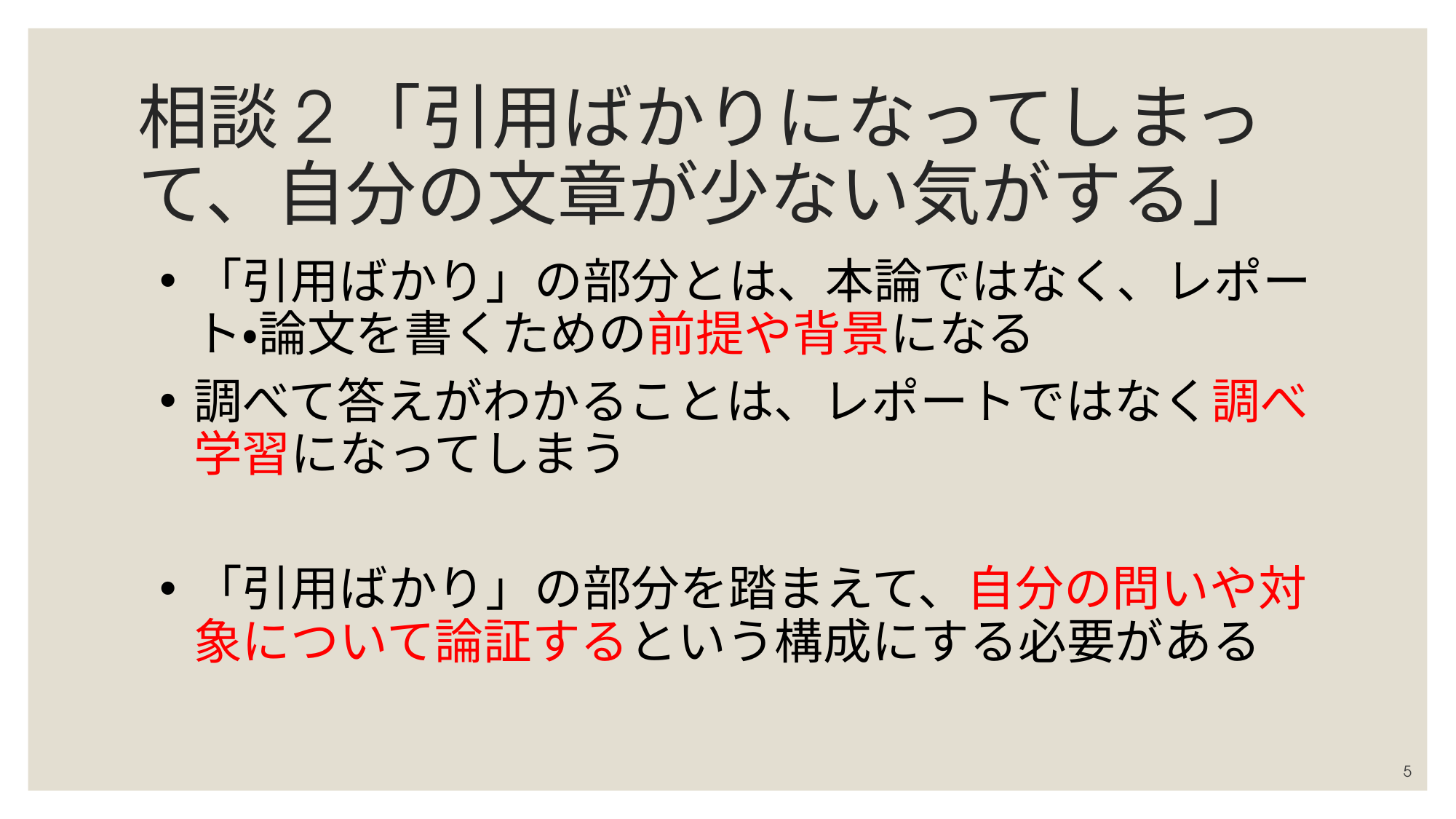

# 相談2「引用ばかりになってしまって、自分の文章が少ない気がする」
「引用ばかり」の部分とは、本論ではなく、レポート・論文を書くための前提や背景になる
調べて答えがわかることは、レポートではなく調べ学習になってしまう

「引用ばかり」の部分を踏まえて、自分の問いや対象について論証するという構成にする必要がある

5